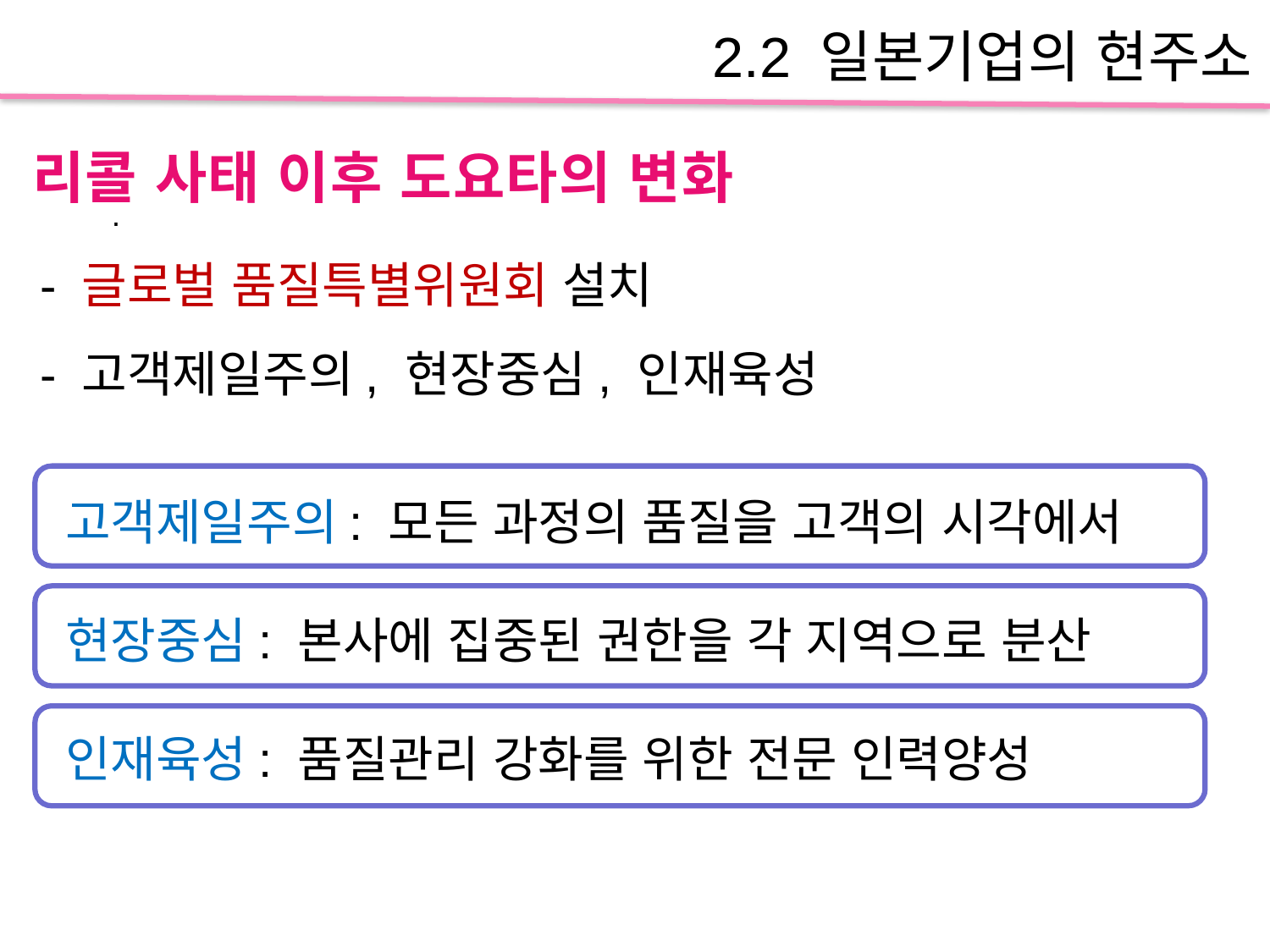

#

2.2 일본기업의 현주소
리콜 사태 이후 도요타의 변화
.
  - 글로벌 품질특별위원회 설치
  - 고객제일주의, 현장중심, 인재육성

   고객제일주의: 모든 과정의 품질을 고객의 시각에서

   현장중심: 본사에 집중된 권한을 각 지역으로 분산

   인재육성: 품질관리 강화를 위한 전문 인력양성